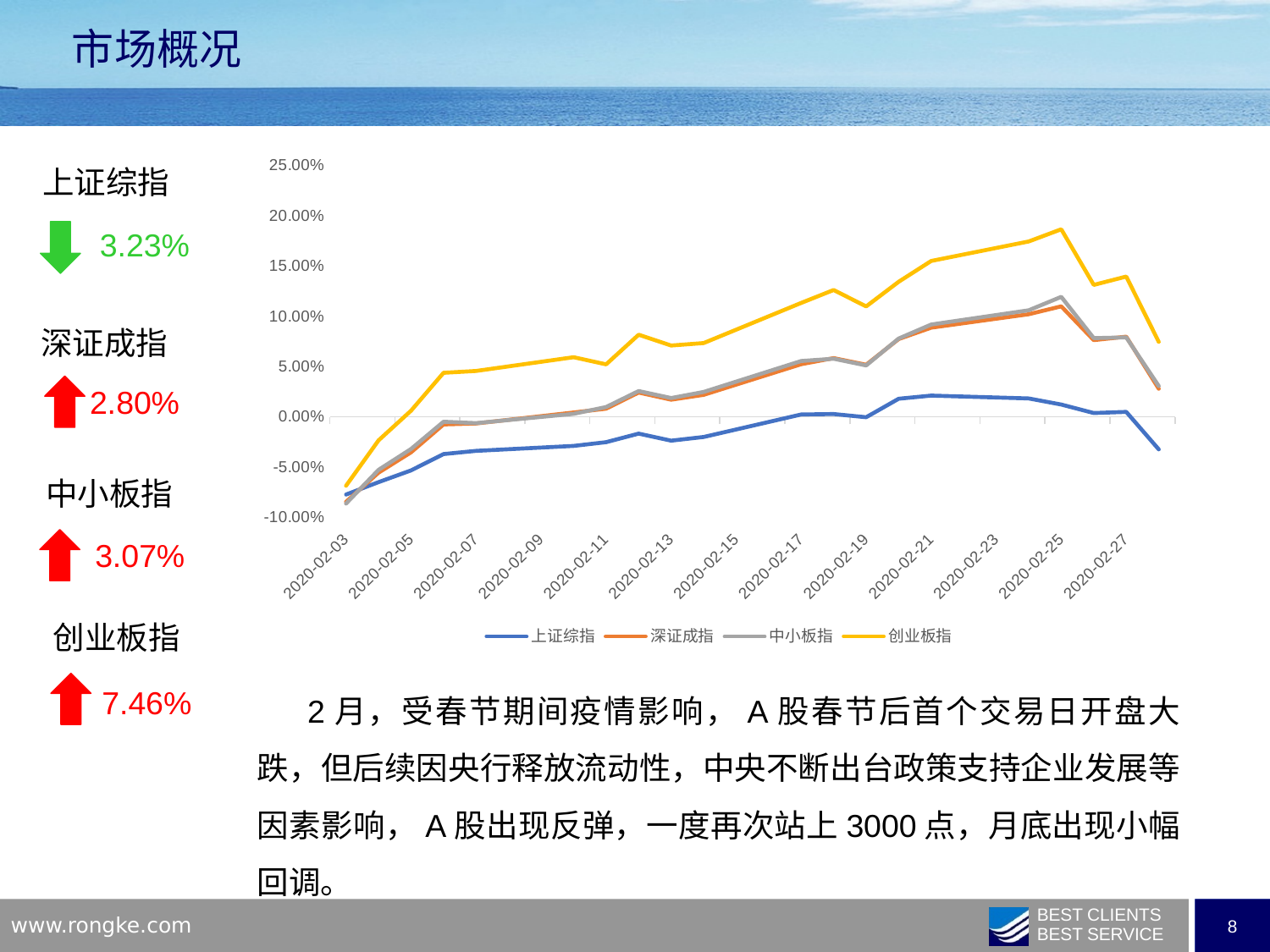

市场概况

### Chart

| Category | 上证综指 | 深证成指 | 中小板指 | 创业板指 |
|---|---|---|---|---|
| 43864 | -0.07724519718123946 | -0.08446394949814195 | -0.0862073067482072 | -0.06845698941632117 |
| 43865 | -0.064921476803797 | -0.05544306520635278 | -0.052682275365935505 | -0.023369727211393188 |
| 43866 | -0.053229902314713695 | -0.03523768796274518 | -0.03191338091034912 | 0.00616161355218825 |
| 43867 | -0.036961989372786386 | -0.007541895152774369 | -0.004845149757463418 | 0.043837146655221204 |
| 43868 | -0.03378583928033463 | -0.00658616666092493 | -0.006220817988533911 | 0.04567909457583985 |
| 43871 | -0.02890626162743104 | 0.004358352218855499 | 0.0030121611815803195 | 0.059362462338057975 |
| 43872 | -0.02514799037173554 | 0.008118749241708079 | 0.009774485547280776 | 0.052238531114488396 |
| 43873 | -0.016673452536866695 | 0.024236428262227383 | 0.025726041322061244 | 0.08172059141945254 |
| 43874 | -0.023670060430472706 | 0.017077311310792487 | 0.018780161009657403 | 0.07099176871093427 |
| 43875 | -0.019996585955294632 | 0.02194437433626062 | 0.024823346043809646 | 0.07339001519809352 |
| 43878 | 0.0023834144216545727 | 0.05238722422519415 | 0.05556448581189799 | 0.11331175160490892 |
| 43879 | 0.0028366942008710705 | 0.05847106470906316 | 0.0578481189378901 | 0.1261618646231566 |
| 43880 | -0.0003783602782047035 | 0.051834569941838105 | 0.05116292130674038 | 0.10981522525475129 |
| 43881 | 0.018016325799175226 | 0.07743783318030184 | 0.07795028615225852 | 0.13435180997787155 |
| 43882 | 0.02121300316298025 | 0.08872895693501825 | 0.09183015818096685 | 0.1550503807096988 |
| 43885 | 0.018378862272457663 | 0.10208587345476983 | 0.10600289874369073 | 0.1744164078405106 |
| 43886 | 0.012270000071559872 | 0.10992211688103537 | 0.11938462865316701 | 0.18652389028447702 |
| 43887 | 0.003830167099715842 | 0.0763580350469355 | 0.0783266731391572 | 0.13122058151148663 |
| 43888 | 0.004972471114920607 | 0.07977178974834431 | 0.07908189016974032 | 0.13952698437103983 |
| 43889 | -0.03232769749427189 | 0.027979150533463004 | 0.030691554237643137 | 0.07460786501594763 |
上证综指
3.23%

深证成指
2.80%

中小板指

3.07%
创业板指
2月，受春节期间疫情影响，A股春节后首个交易日开盘大跌，但后续因央行释放流动性，中央不断出台政策支持企业发展等因素影响，A股出现反弹，一度再次站上3000点，月底出现小幅回调。

7.46%